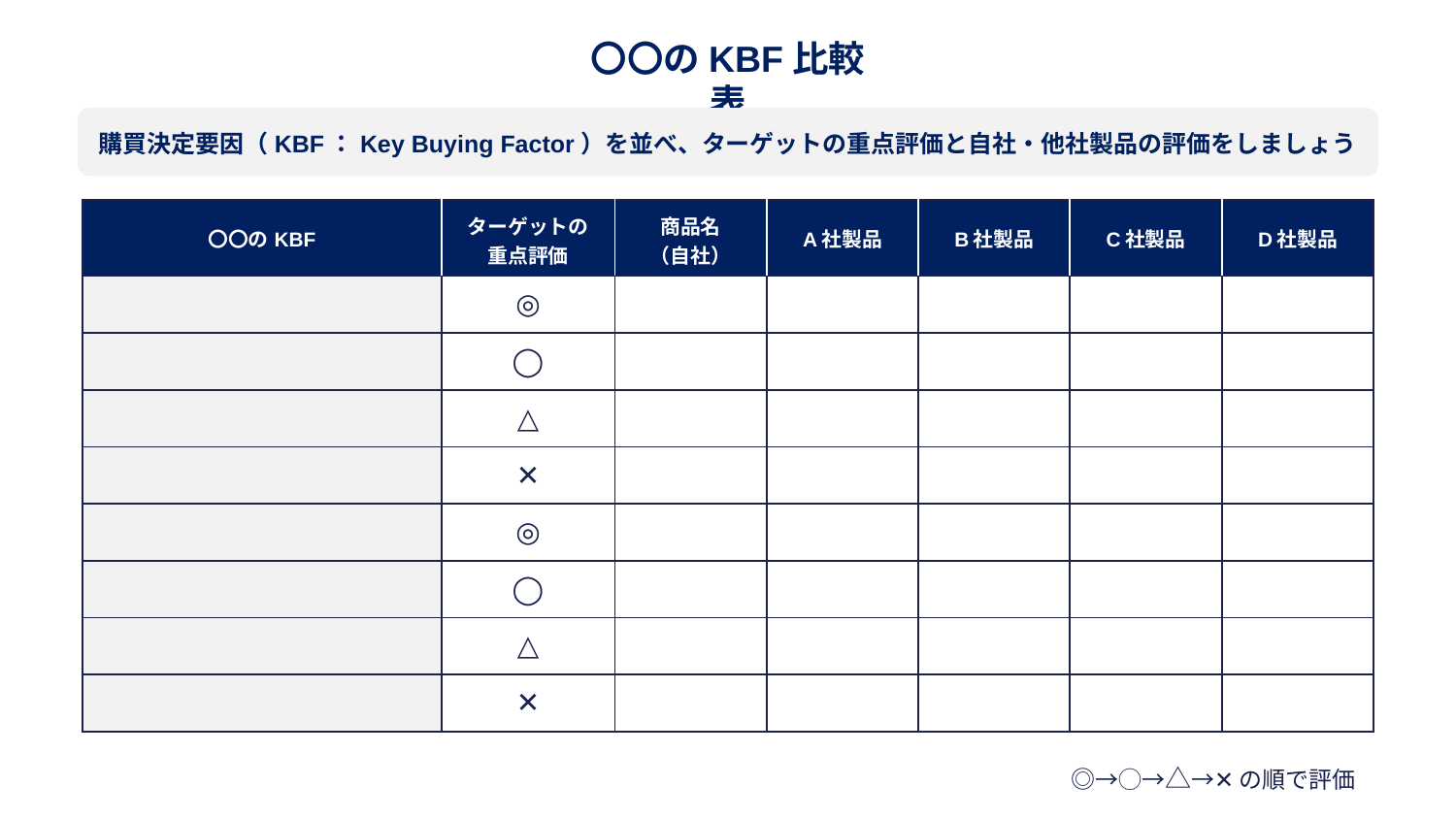

〇〇のKBF比較表

購買決定要因（KBF：Key Buying Factor）を並べ、ターゲットの重点評価と自社・他社製品の評価をしましょう
| 〇〇のKBF | ターゲットの 重点評価 | 商品名 （自社） | A社製品 | B社製品 | C社製品 | D社製品 |
| --- | --- | --- | --- | --- | --- | --- |
|  | ◎ |  |  |  |  |  |
|  | ◯ |  |  |  |  |  |
|  | △ |  |  |  |  |  |
|  | ✕ |  |  |  |  |  |
|  | ◎ |  |  |  |  |  |
|  | ◯ |  |  |  |  |  |
|  | △ |  |  |  |  |  |
|  | ✕ |  |  |  |  |  |
◎→◯→△→✕の順で評価